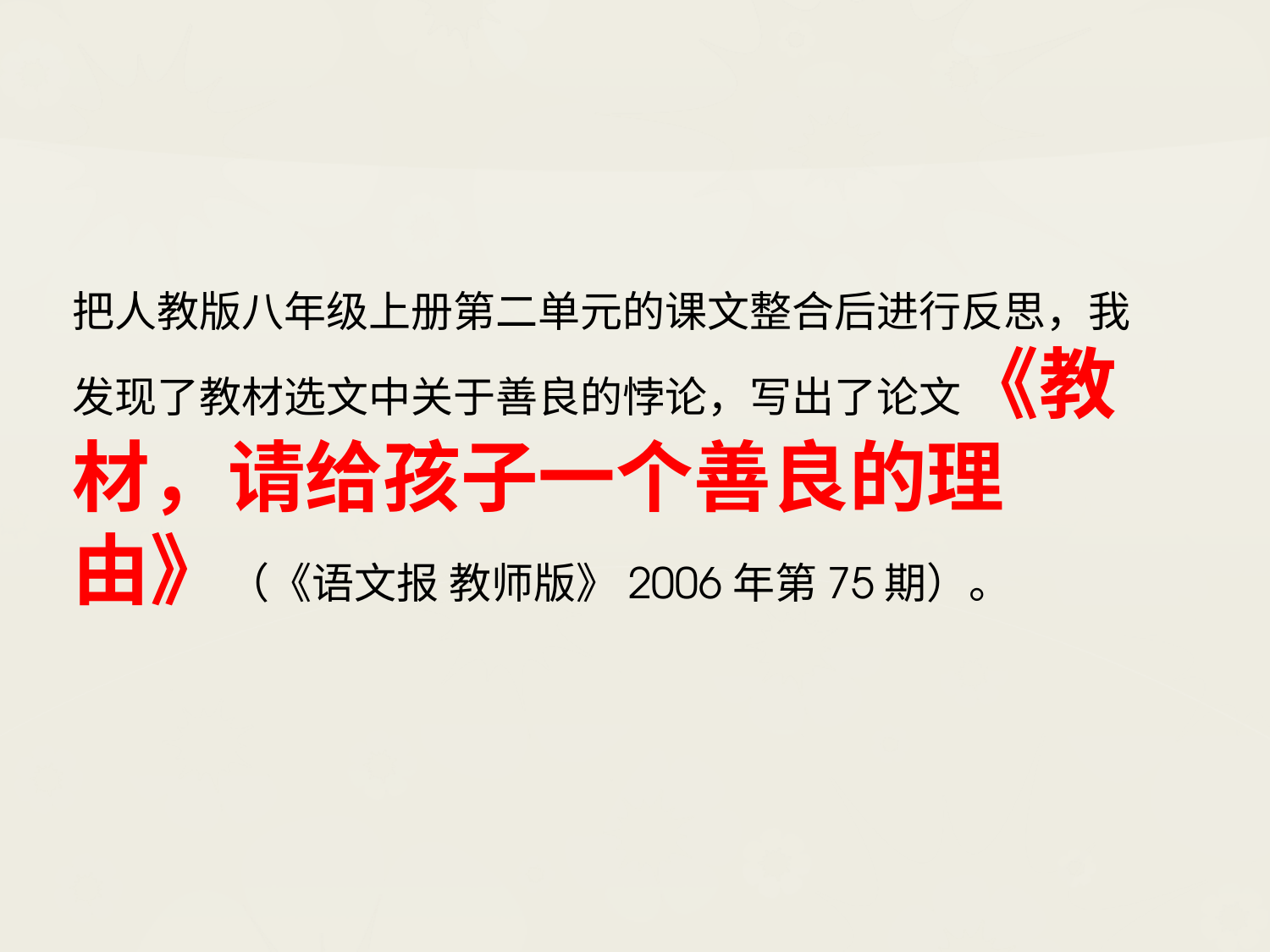

#
把人教版八年级上册第二单元的课文整合后进行反思，我发现了教材选文中关于善良的悖论，写出了论文《教材，请给孩子一个善良的理由》（《语文报 教师版》2006年第75期）。